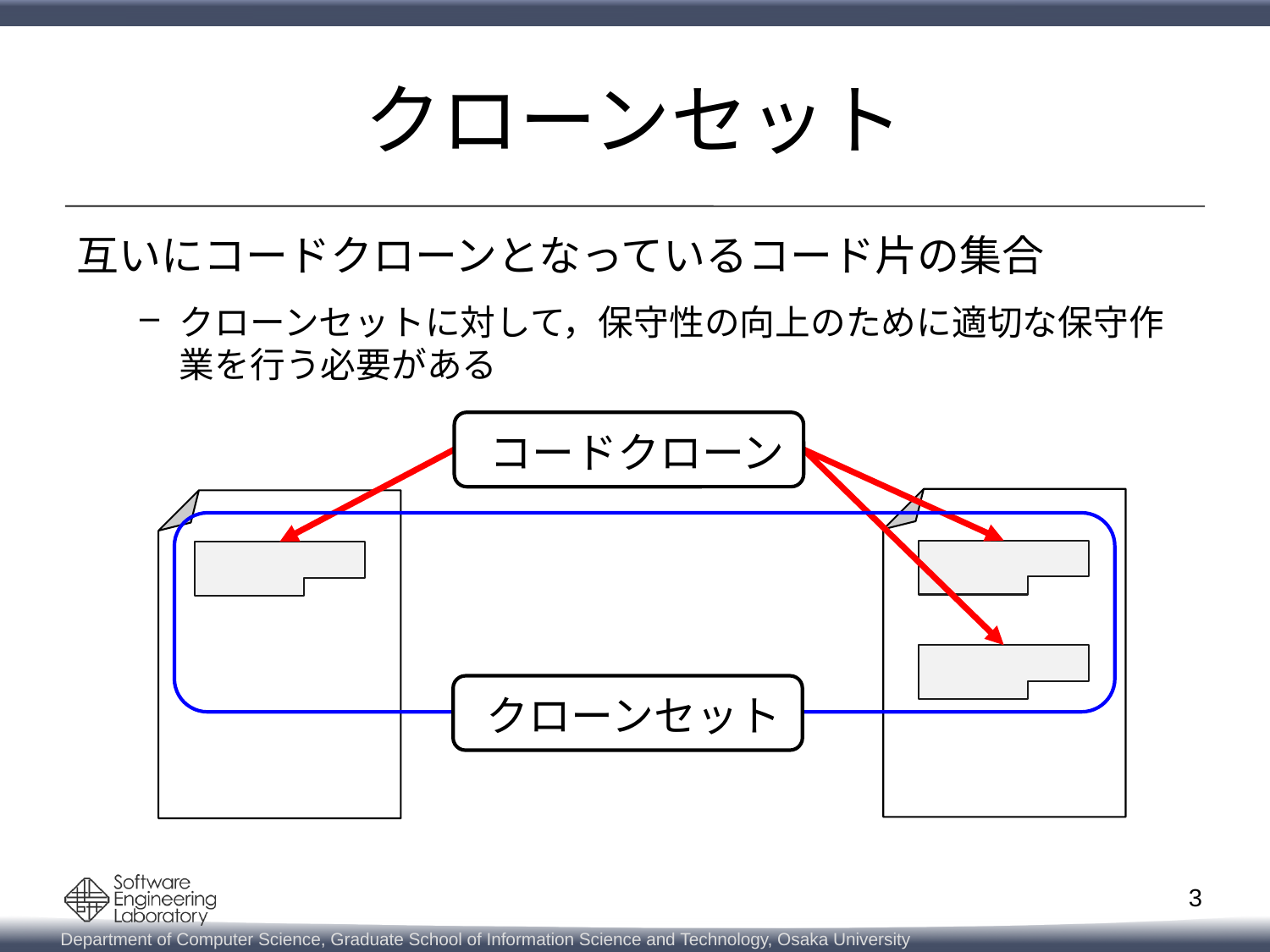

# クローンセット
互いにコードクローンとなっているコード片の集合
クローンセットに対して，保守性の向上のために適切な保守作業を行う必要がある

コードクローン

クローンセット
3